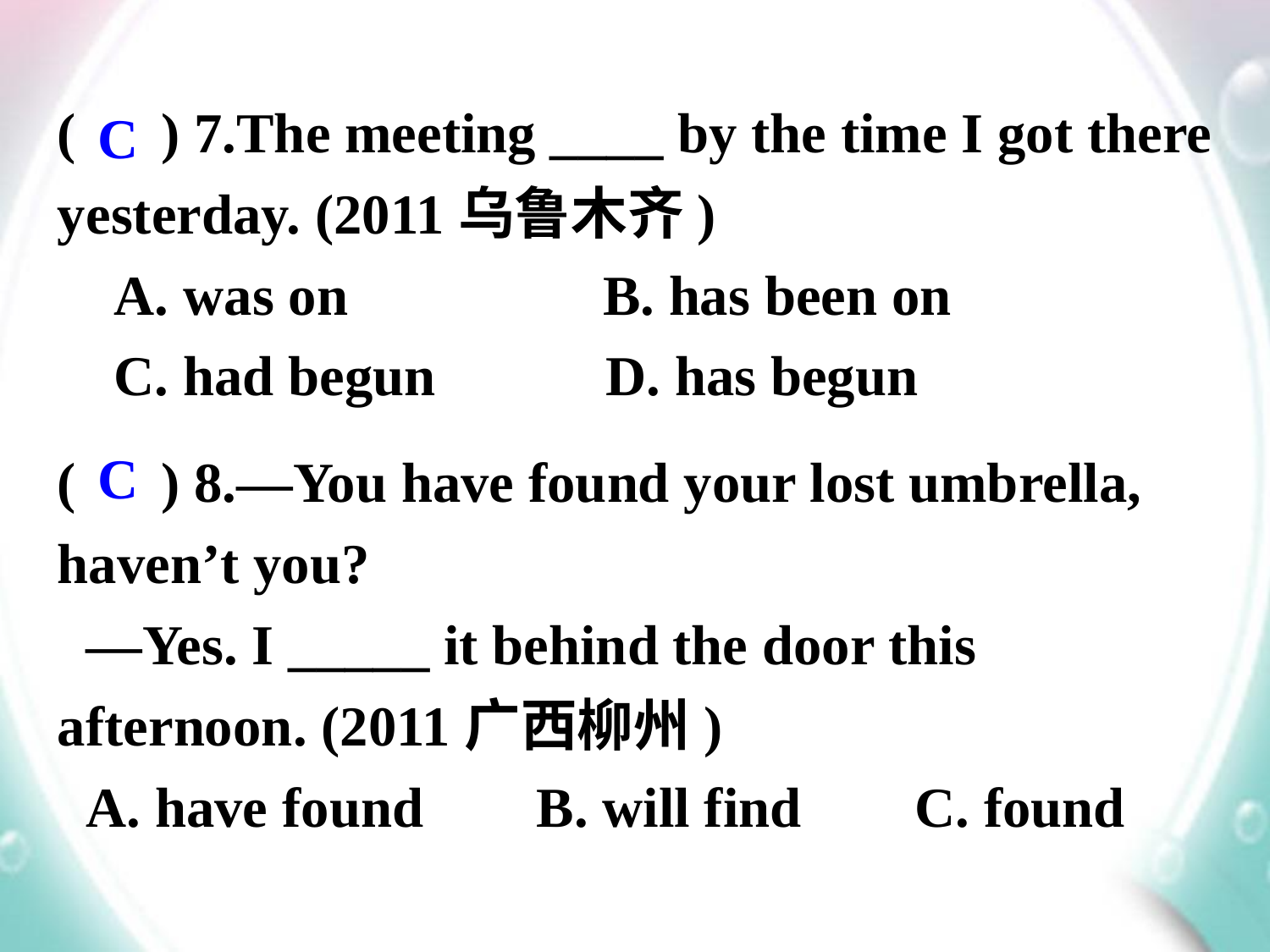

(      ) 7.The meeting ____ by the time I got there yesterday. (2011乌鲁木齐)
    A. was on                  B. has been on
    C. had begun            D. has begun
C
(      ) 8.—You have found your lost umbrella, haven’t you?
  —Yes. I _____ it behind the door this afternoon. (2011广西柳州)
  A. have found        B. will find        C. found
C